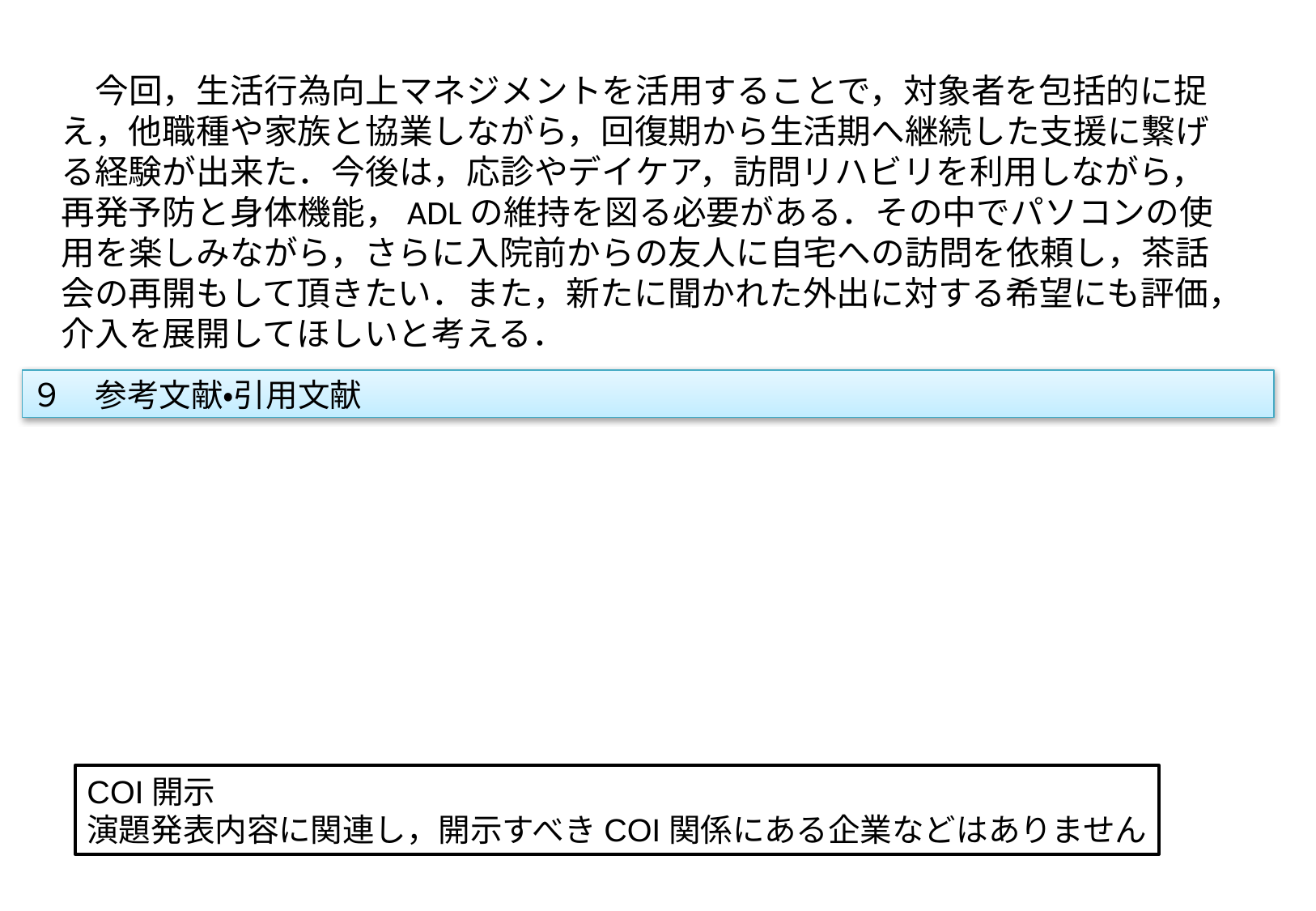

今回，生活行為向上マネジメントを活用することで，対象者を包括的に捉え，他職種や家族と協業しながら，回復期から生活期へ継続した支援に繋げる経験が出来た．今後は，応診やデイケア，訪問リハビリを利用しながら，再発予防と身体機能，ADLの維持を図る必要がある．その中でパソコンの使用を楽しみながら，さらに入院前からの友人に自宅への訪問を依頼し，茶話会の再開もして頂きたい．また，新たに聞かれた外出に対する希望にも評価，介入を展開してほしいと考える．
９　参考文献・引用文献
COI開示
演題発表内容に関連し，開示すべきCOI関係にある企業などはありません